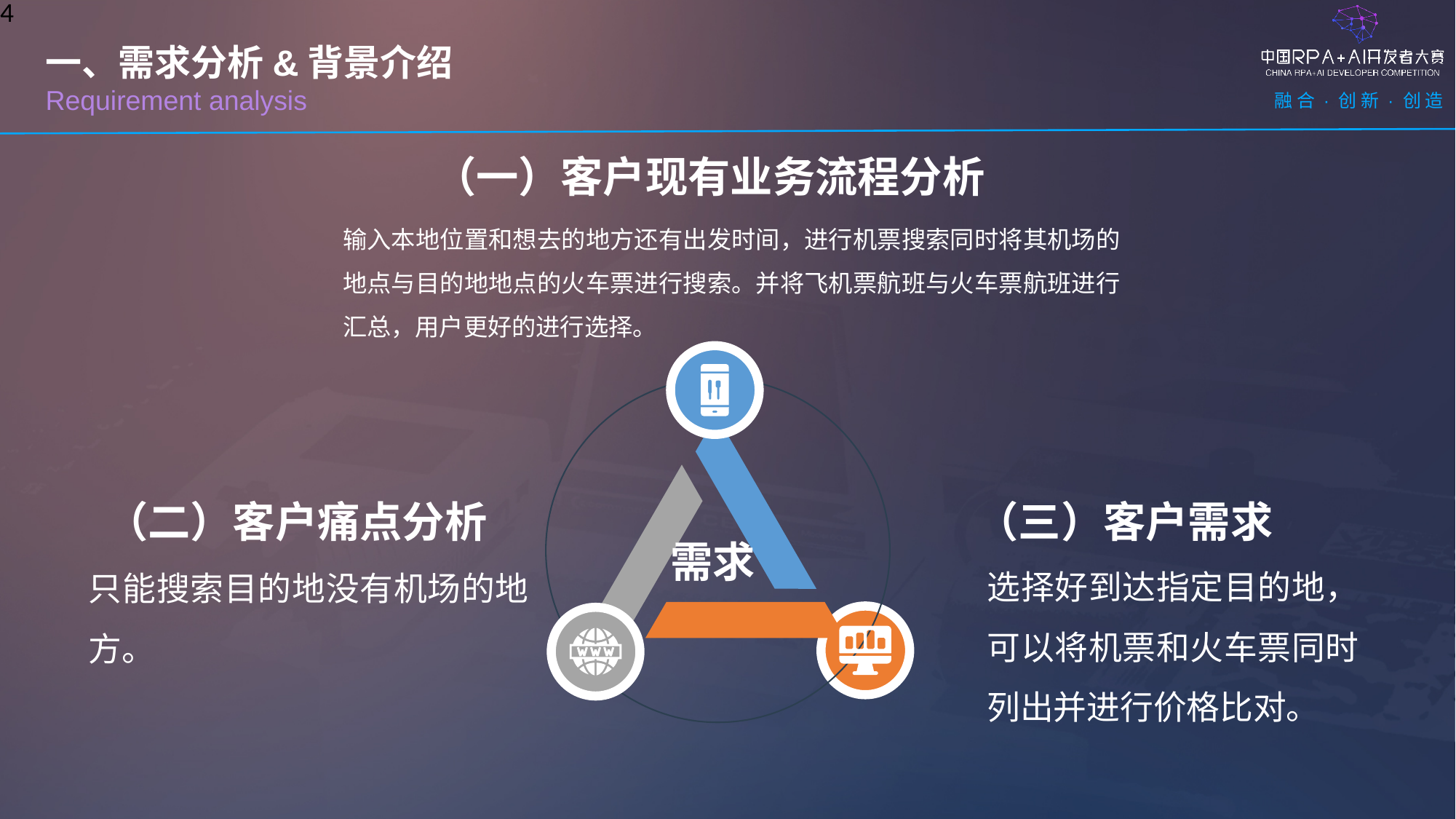

4
一、需求分析&背景介绍
Requirement analysis
（一）客户现有业务流程分析
输入本地位置和想去的地方还有出发时间，进行机票搜索同时将其机场的地点与目的地地点的火车票进行搜索。并将飞机票航班与火车票航班进行汇总，用户更好的进行选择。

需求

（二）客户痛点分析
（三）客户需求
选择好到达指定目的地，可以将机票和火车票同时列出并进行价格比对。
只能搜索目的地没有机场的地方。